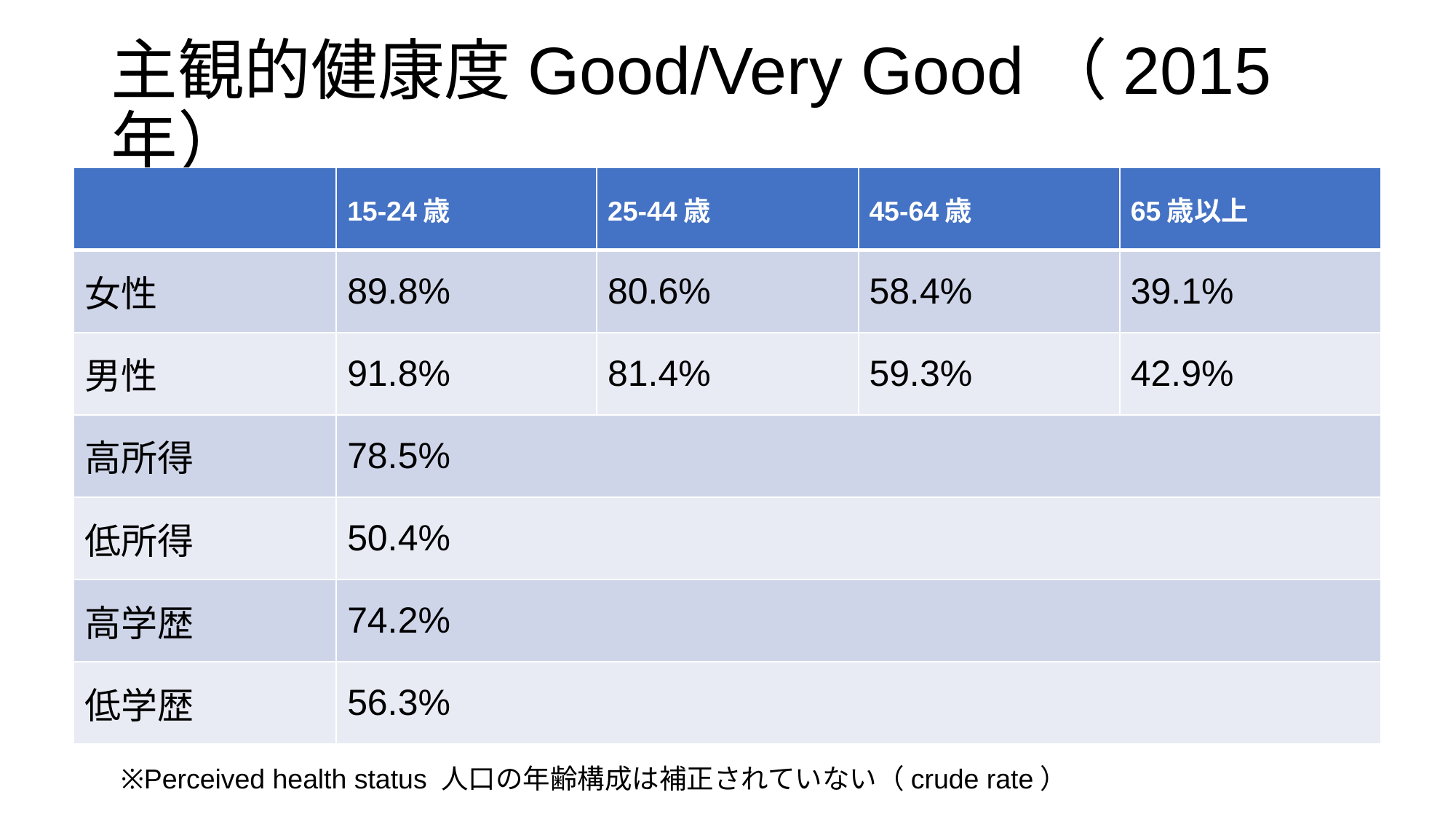

# 主観的健康度Good/Very Good（2015年）
|  | 15-24歳 | 25-44歳 | 45-64歳 | 65歳以上 |
| --- | --- | --- | --- | --- |
| 女性 | 89.8% | 80.6% | 58.4% | 39.1% |
| 男性 | 91.8% | 81.4% | 59.3% | 42.9% |
| 高所得 | 78.5% |  |  |  |
| 低所得 | 50.4% |  |  |  |
| 高学歴 | 74.2% |  |  |  |
| 低学歴 | 56.3% |  |  |  |
※Perceived health status 人口の年齢構成は補正されていない（crude rate）